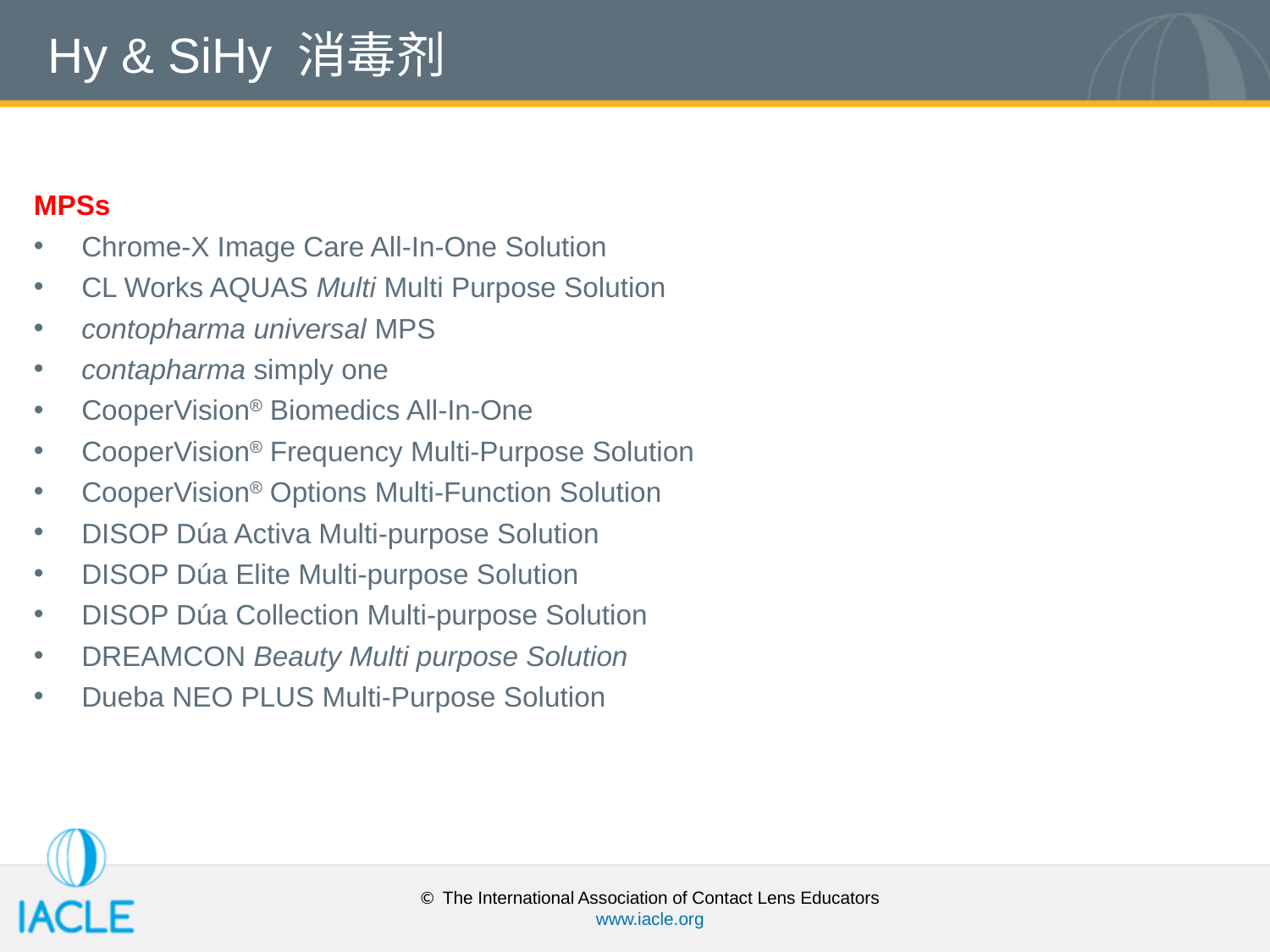

# Hy & SiHy 消毒剂
MPSs
Chrome-X Image Care All-In-One Solution
CL Works AQUAS Multi Multi Purpose Solution
contopharma universal MPS
contapharma simply one
CooperVision® Biomedics All-In-One
CooperVision® Frequency Multi-Purpose Solution
CooperVision® Options Multi-Function Solution
DISOP Dúa Activa Multi-purpose Solution
DISOP Dúa Elite Multi-purpose Solution
DISOP Dúa Collection Multi-purpose Solution
DREAMCON Beauty Multi purpose Solution
Dueba NEO PLUS Multi-Purpose Solution

©  The International Association of Contact Lens Educators
www.iacle.org